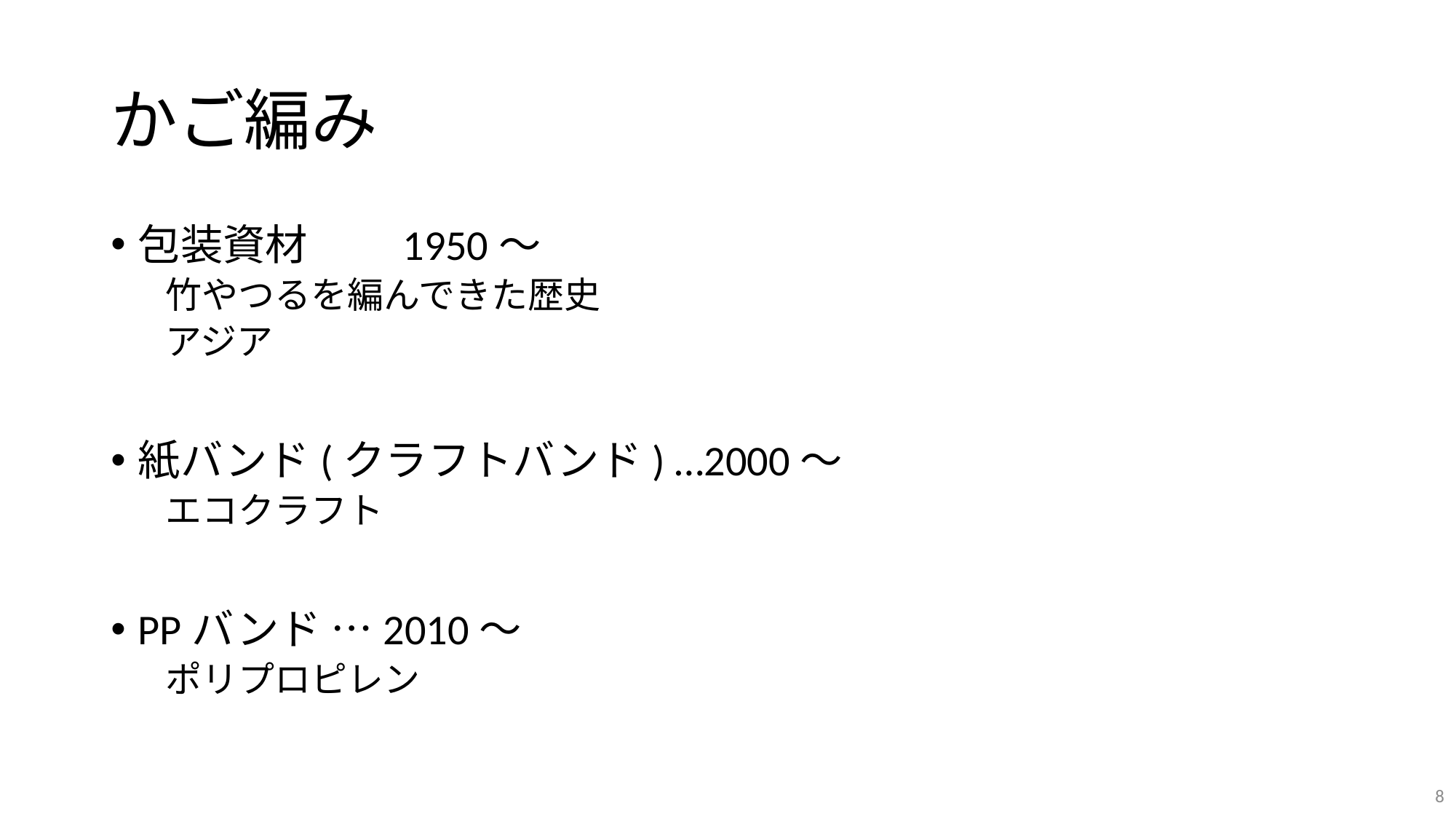

# かご編み
包装資材　　1950～
竹やつるを編んできた歴史
アジア

紙バンド(クラフトバンド) …2000～
エコクラフト

PPバンド …2010～
ポリプロピレン

8